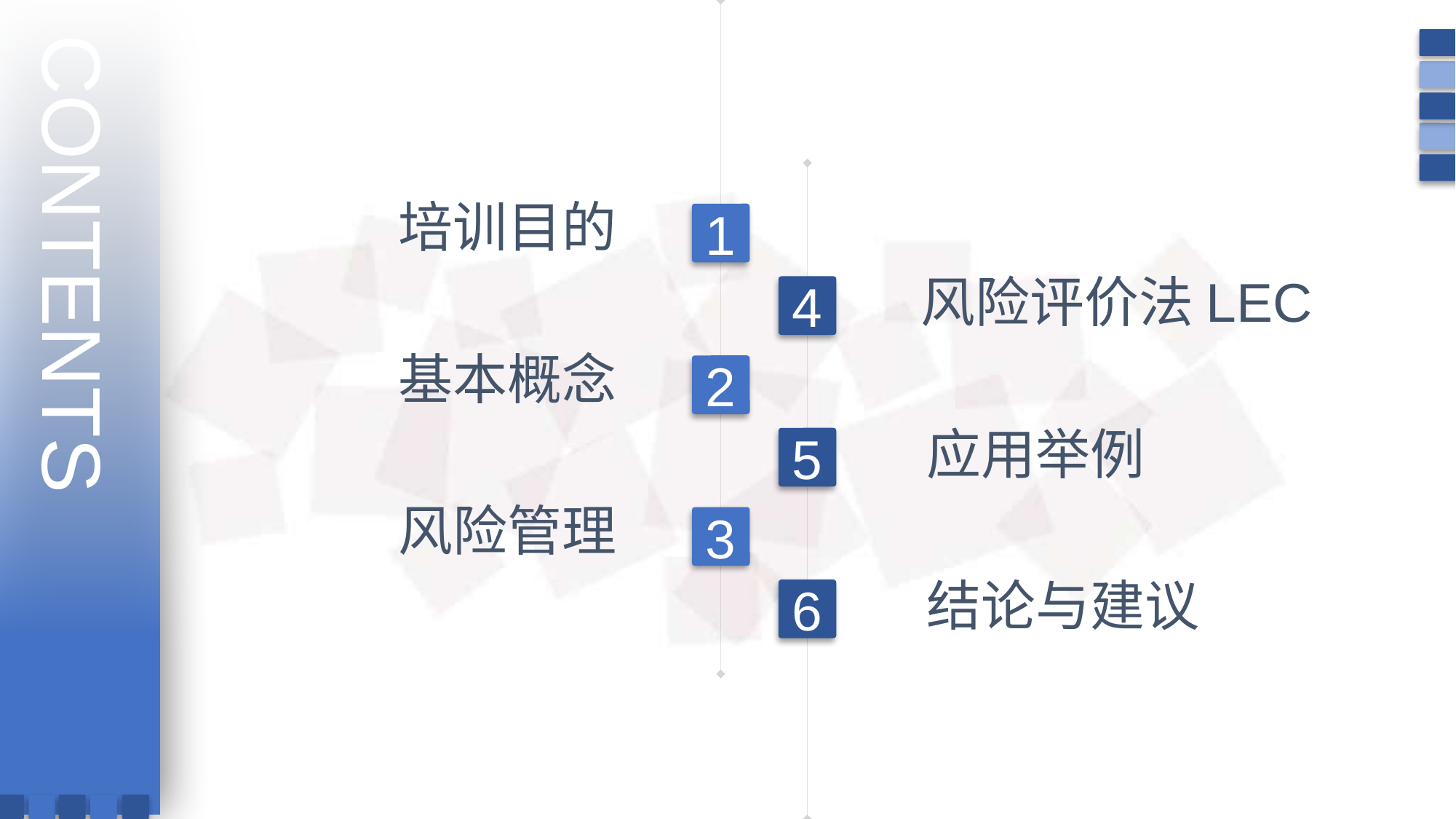

CONTENTS

培训目的
1
风险评价法LEC
4

基本概念
2
应用举例
5
风险管理
3
结论与建议
6